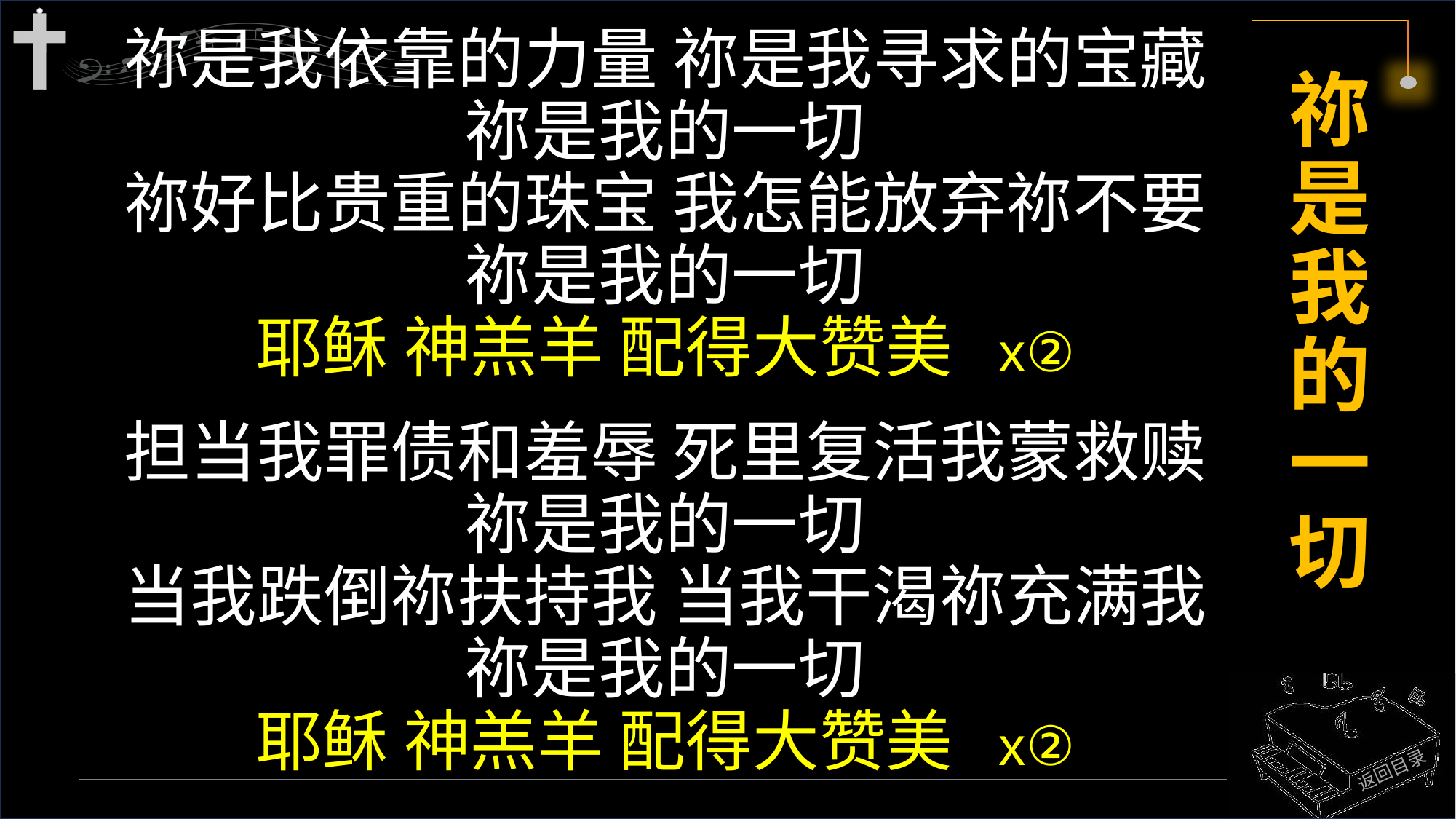

祢是我依靠的力量 祢是我寻求的宝藏
祢是我的一切
祢好比贵重的珠宝 我怎能放弃祢不要
祢是我的一切
耶稣 神羔羊 配得大赞美  x②
担当我罪债和羞辱 死里复活我蒙救赎
祢是我的一切
当我跌倒祢扶持我 当我干渴祢充满我
祢是我的一切
耶稣 神羔羊 配得大赞美  x②
# 祢是我的一切